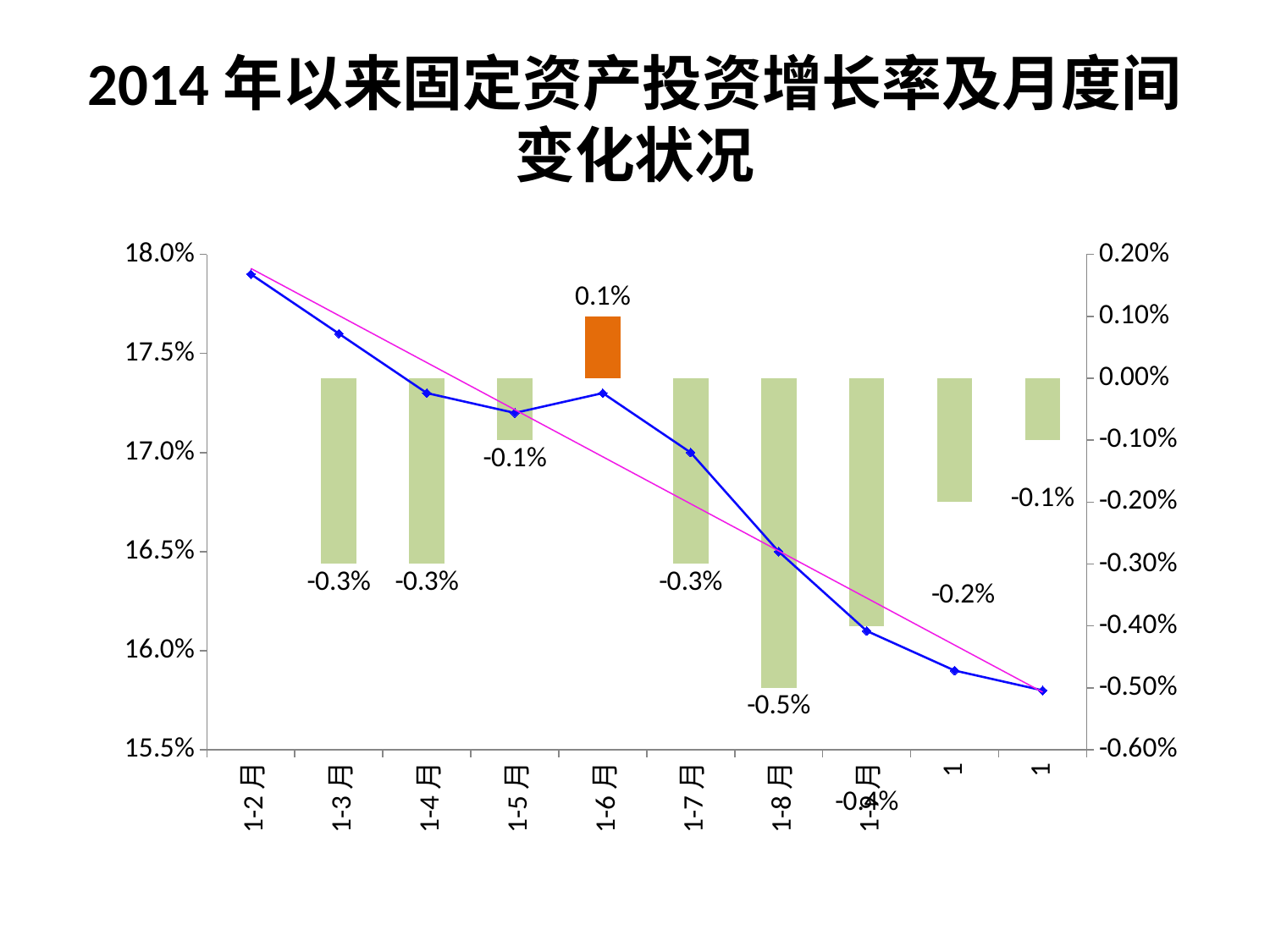

# 2014年以来固定资产投资增长率及月度间变化状况

### Chart

| Category |  | 固定资产投资（不含农户） |
|---|---|---|
| 1-2月 | None | 0.17900000000000021 |
| 1-3月 | -0.0030000000000000083 | 0.1760000000000002 |
| 1-4月 | -0.0030000000000000083 | 0.17300000000000001 |
| 1-5月 | -0.0010000000000000035 | 0.17200000000000001 |
| 1-6月 | 0.0010000000000000035 | 0.17300000000000001 |
| 1-7月 | -0.0029999999999999792 | 0.17 |
| 1-8月 | -0.005000000000000011 | 0.16500000000000004 |
| 1-9月 | -0.004000000000000011 | 0.16100000000000003 |
| 1-10月 | -0.0020000000000000052 | 0.15900000000000034 |
| 1-11月 | -0.0010000000000000035 | 0.15800000000000033 |